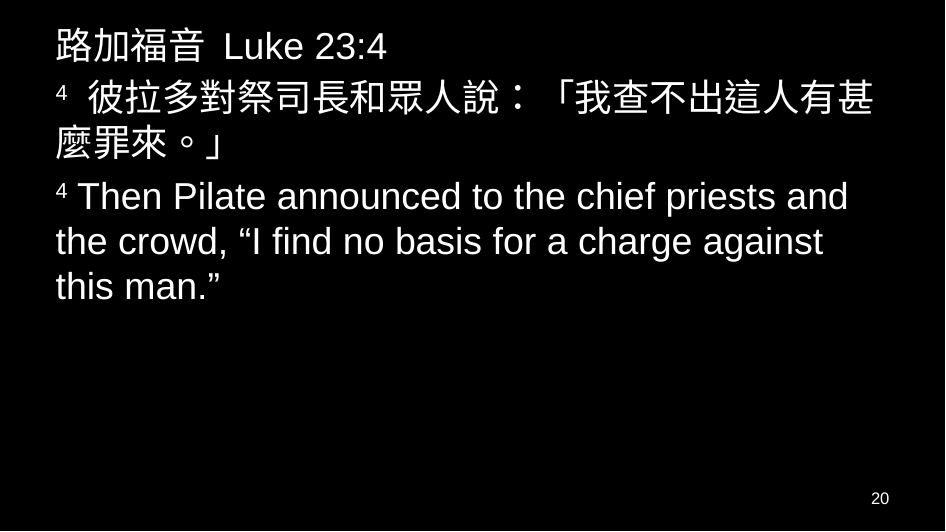

路加福音 Luke 23:4
4 彼拉多對祭司長和眾人說：「我查不出這人有甚麼罪來。」
4 Then Pilate announced to the chief priests and the crowd, “I find no basis for a charge against this man.”
20